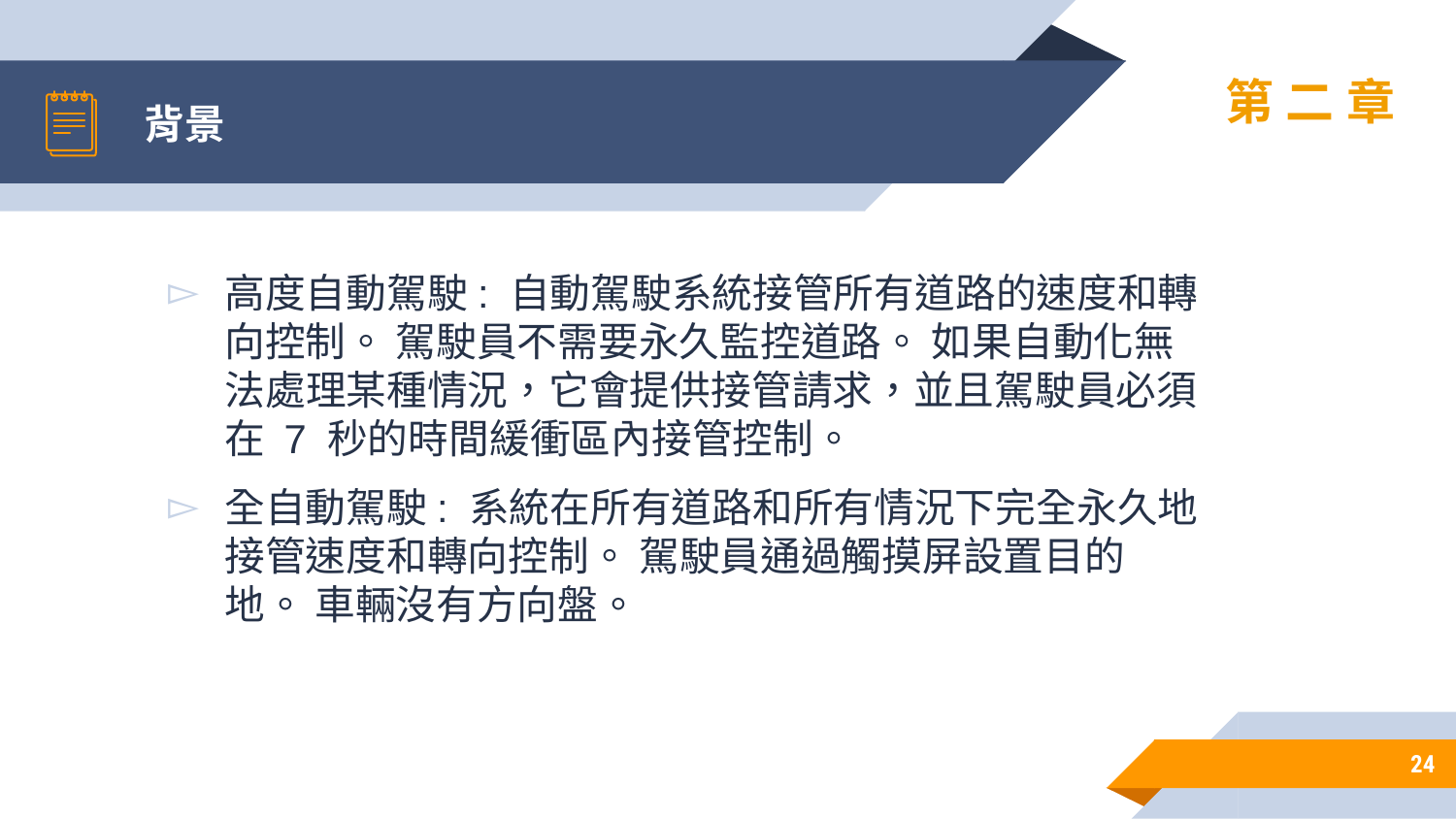

# 背景
第二章

高度自動駕駛: 自動駕駛系統接管所有道路的速度和轉向控制。 駕駛員不需要永久監控道路。 如果自動化無法處理某種情況，它會提供接管請求，並且駕駛員必須在 7 秒的時間緩衝區內接管控制。
全自動駕駛: 系統在所有道路和所有情況下完全永久地接管速度和轉向控制。 駕駛員通過觸摸屏設置目的地。 車輛沒有方向盤。
24